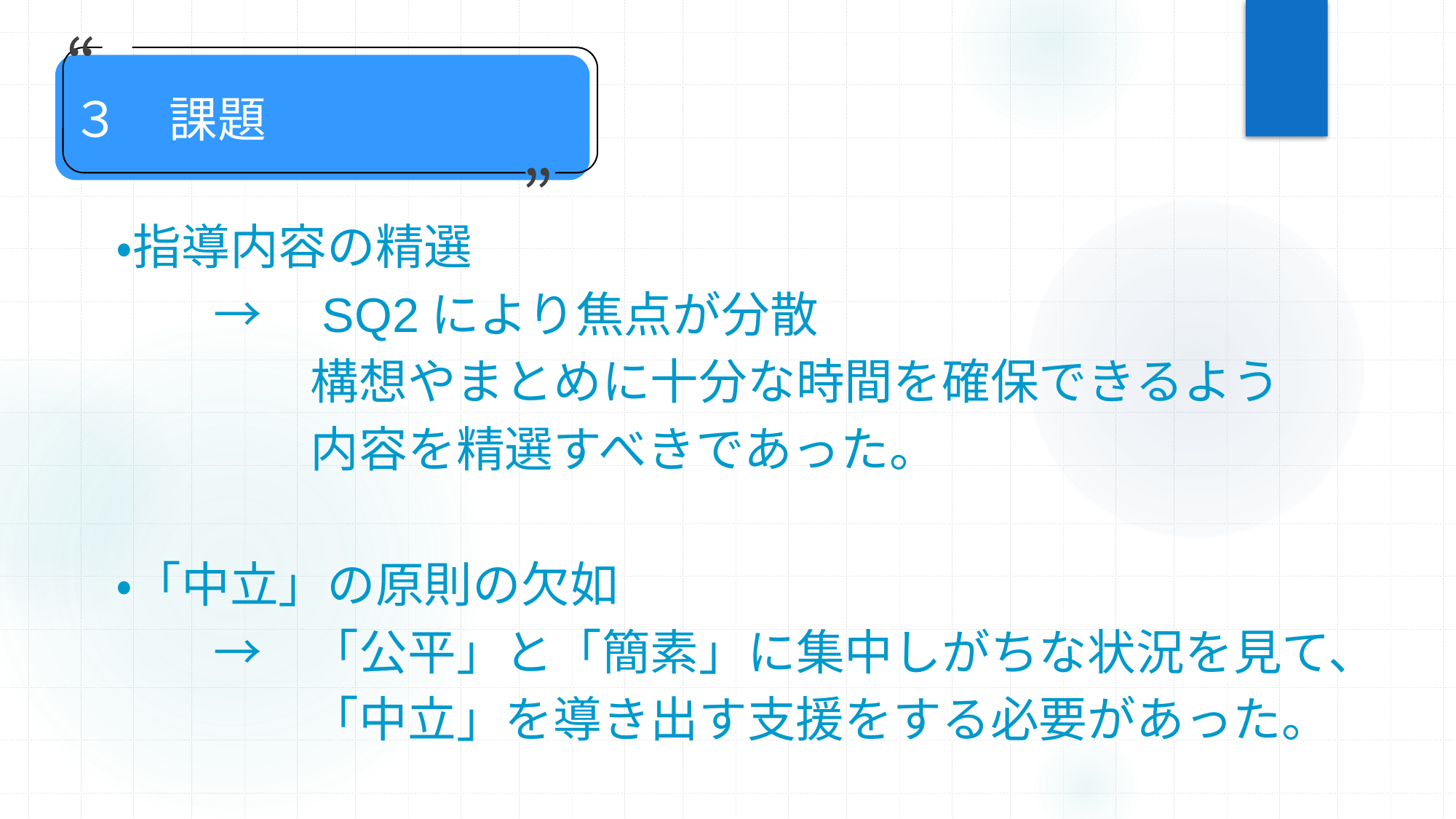

“

３　課題

”
・指導内容の精選
　　→　SQ2により焦点が分散
　　　　構想やまとめに十分な時間を確保できるよう
　　　　内容を精選すべきであった。

・「中立」の原則の欠如
　　→　「公平」と「簡素」に集中しがちな状況を見て、
　　　　「中立」を導き出す支援をする必要があった。